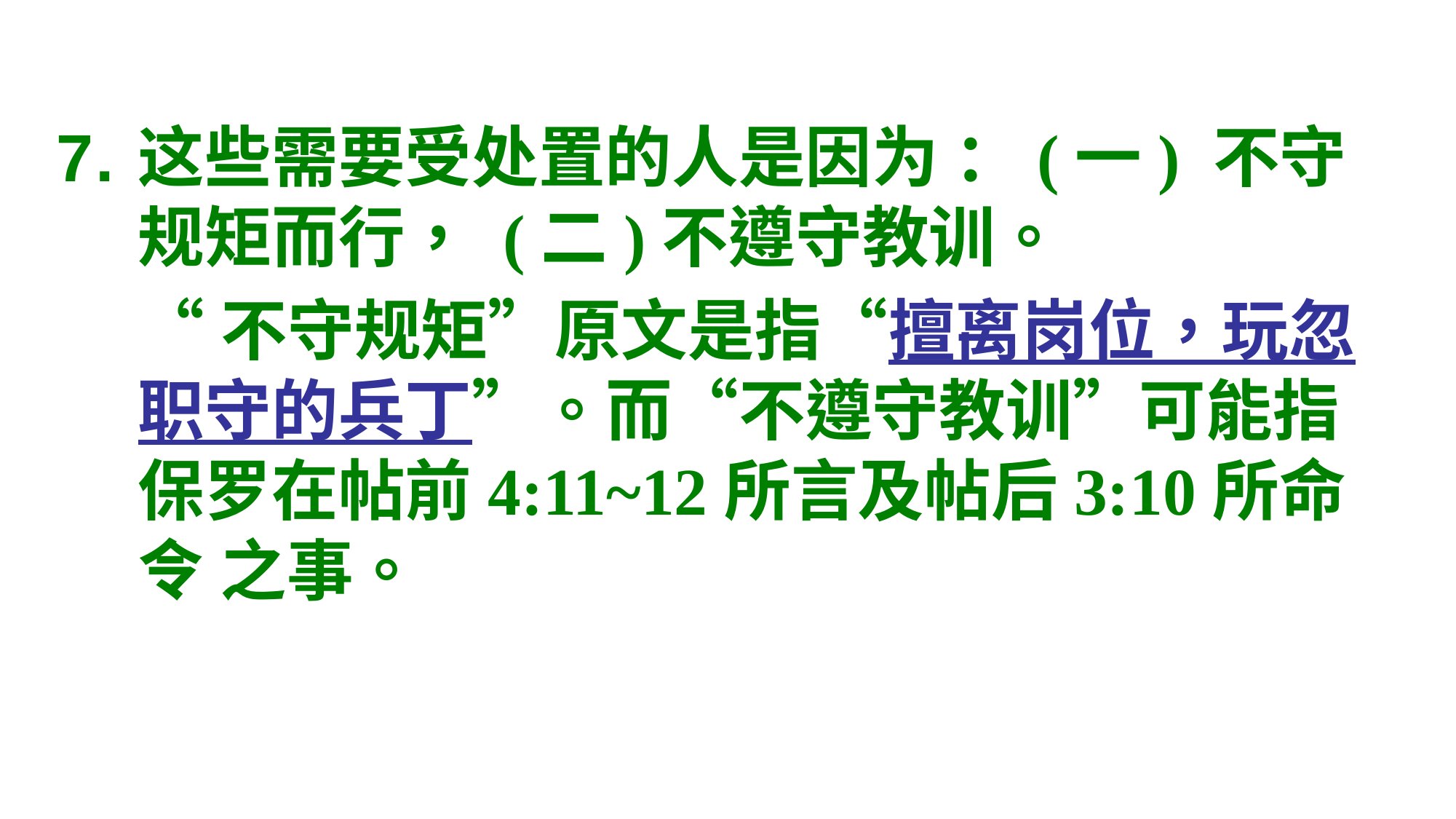

这些需要受处置的人是因为 ：(一) 不守规矩而行， (二)不遵守教训。
	“不守规矩”原文是指“擅离岗位，玩忽职守的兵丁”。而“不遵守教训”可能指保罗在帖前4:11~12所言及帖后3:10所命令 之事。